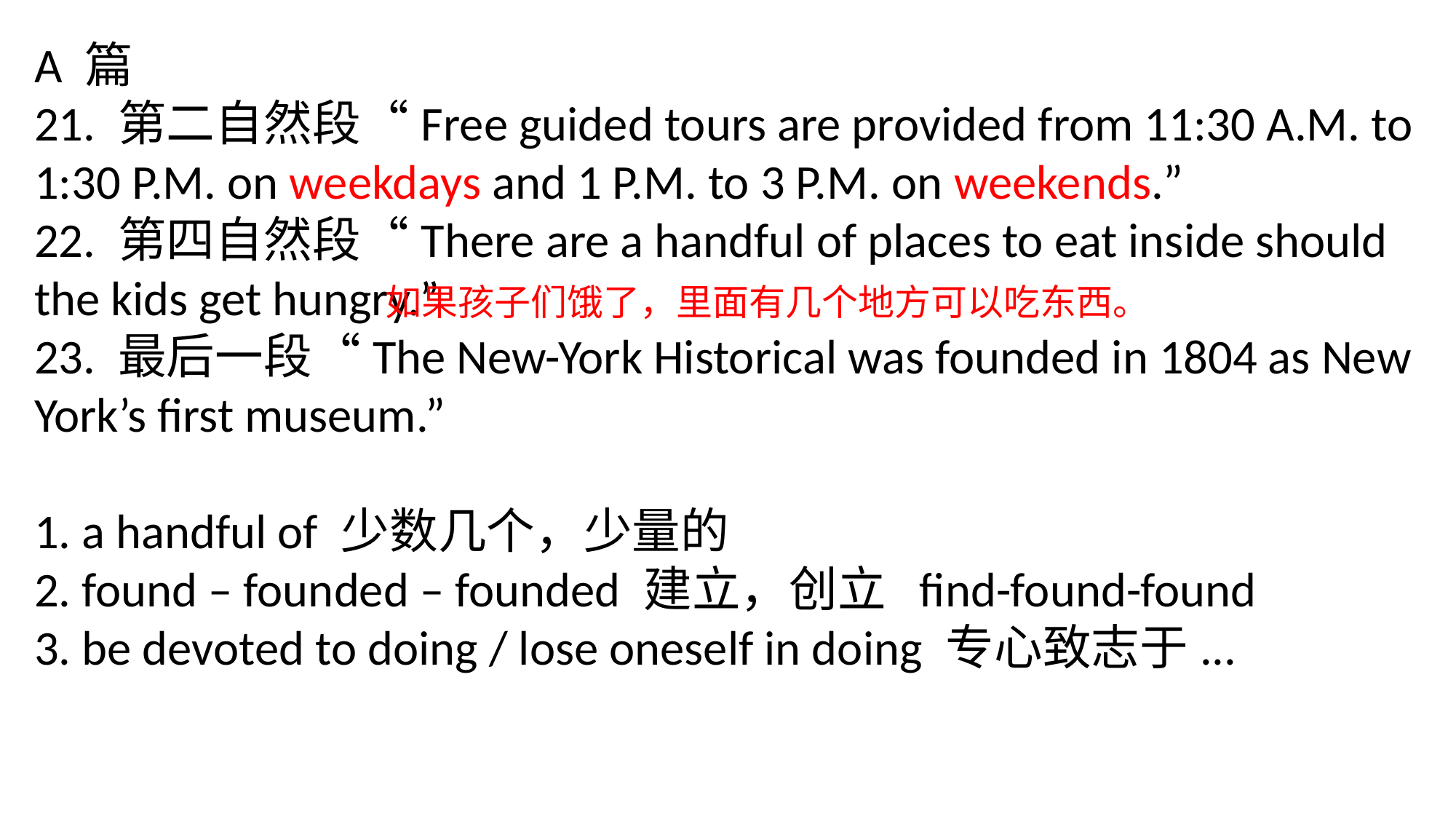

A 篇
21. 第二自然段“Free guided tours are provided from 11:30 A.M. to 1:30 P.M. on weekdays and 1 P.M. to 3 P.M. on weekends.”
22. 第四自然段“There are a handful of places to eat inside should the kids get hungry.”
23. 最后一段“The New-York Historical was founded in 1804 as New York’s first museum.”

1. a handful of 少数几个，少量的
2. found – founded – founded 建立，创立  find-found-found
3. be devoted to doing / lose oneself in doing 专心致志于...

如果孩子们饿了，里面有几个地方可以吃东西。